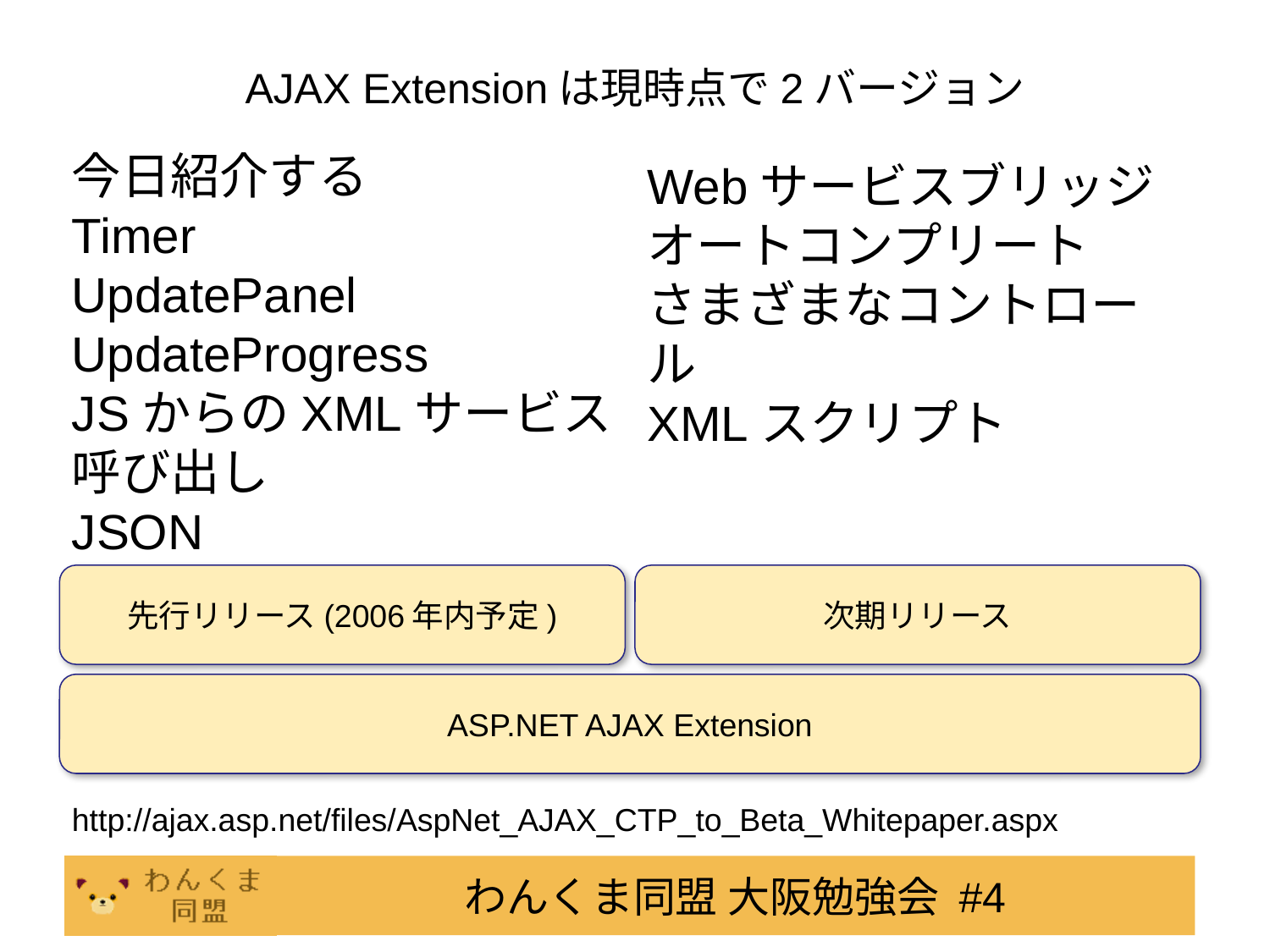

# AJAX Extensionは現時点で2バージョン
今日紹介する
Timer
UpdatePanel
UpdateProgress
JSからのXMLサービス呼び出し
JSON
Webサービスブリッジ
オートコンプリート
さまざまなコントロール
XMLスクリプト
先行リリース(2006年内予定)
次期リリース
ASP.NET AJAX Extension
http://ajax.asp.net/files/AspNet_AJAX_CTP_to_Beta_Whitepaper.aspx